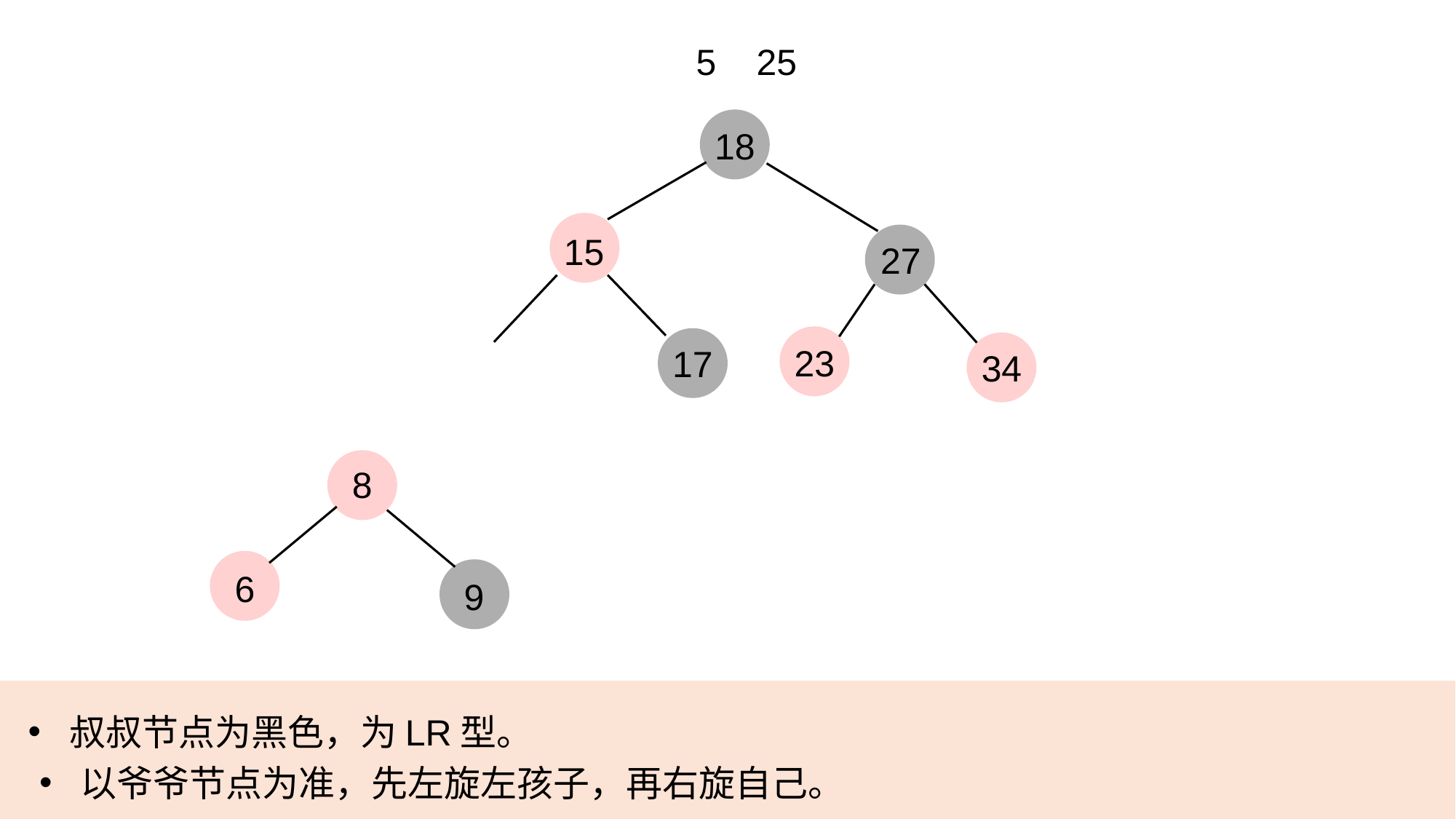

5
25

18

15

27

23
17
34

8

6
9

叔叔节点为黑色，为LR型。
以爷爷节点为准，先左旋左孩子，再右旋自己。